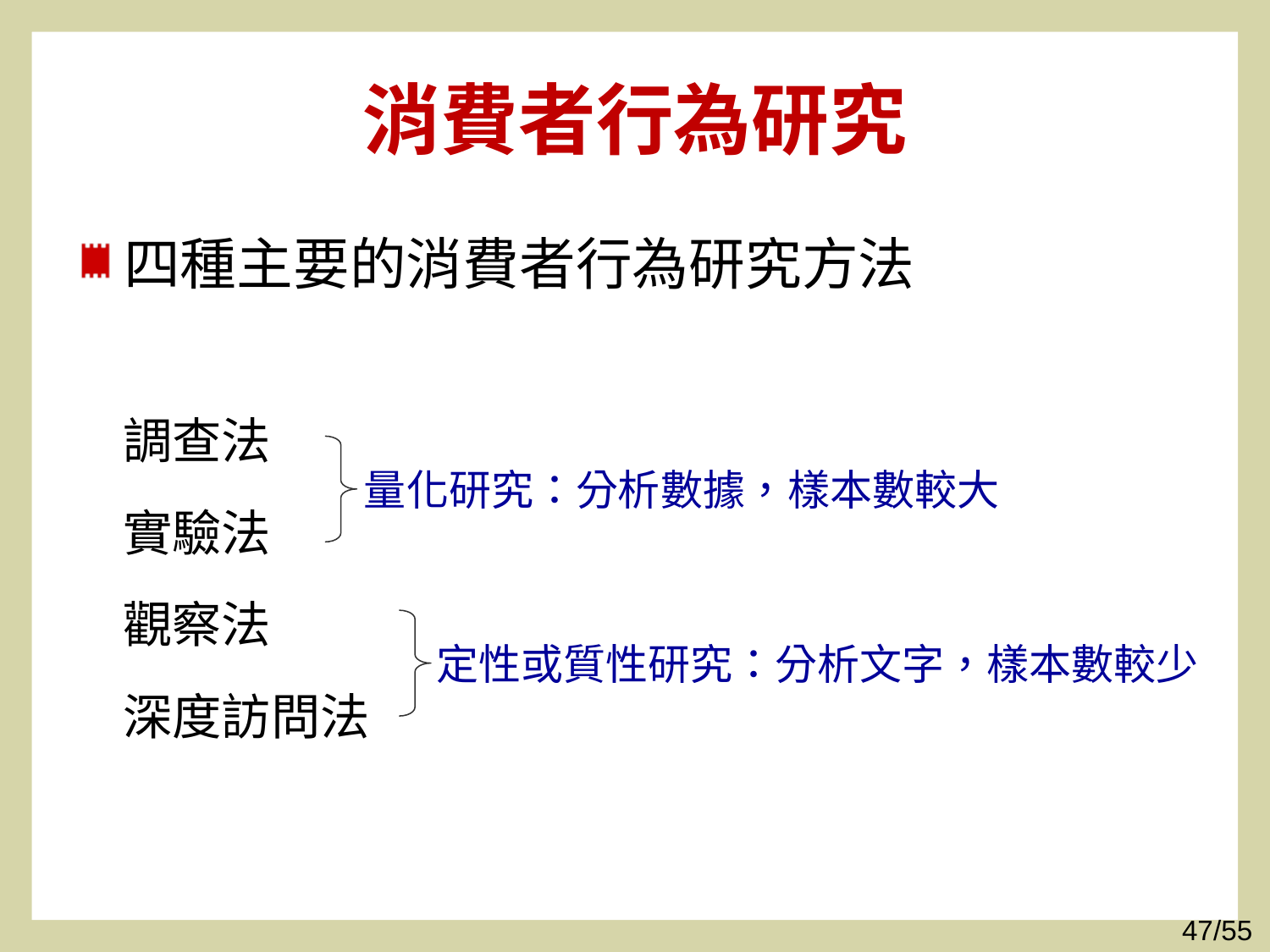

# 消費者行為研究
四種主要的消費者行為研究方法
調查法
實驗法
觀察法
深度訪問法

量化研究：分析數據，樣本數較大

定性或質性研究：分析文字，樣本數較少
47/55